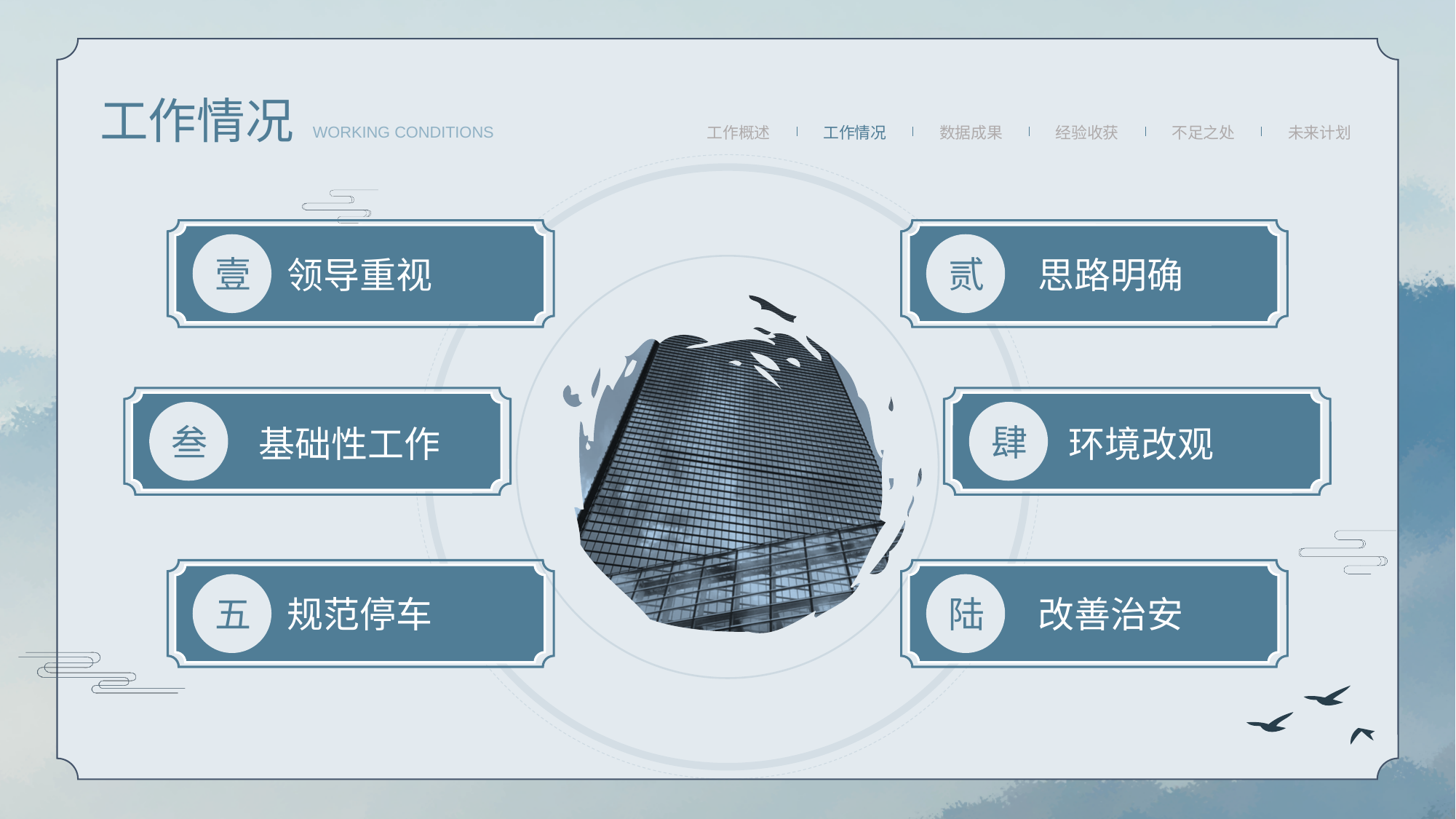

工作情况
WORKING CONDITIONS
工作概述
工作情况
数据成果
经验收获
不足之处
未来计划

壹
贰
领导重视
思路明确

叁
肆
基础性⼯作
环境改观

五
陆
规范停车
改善治安